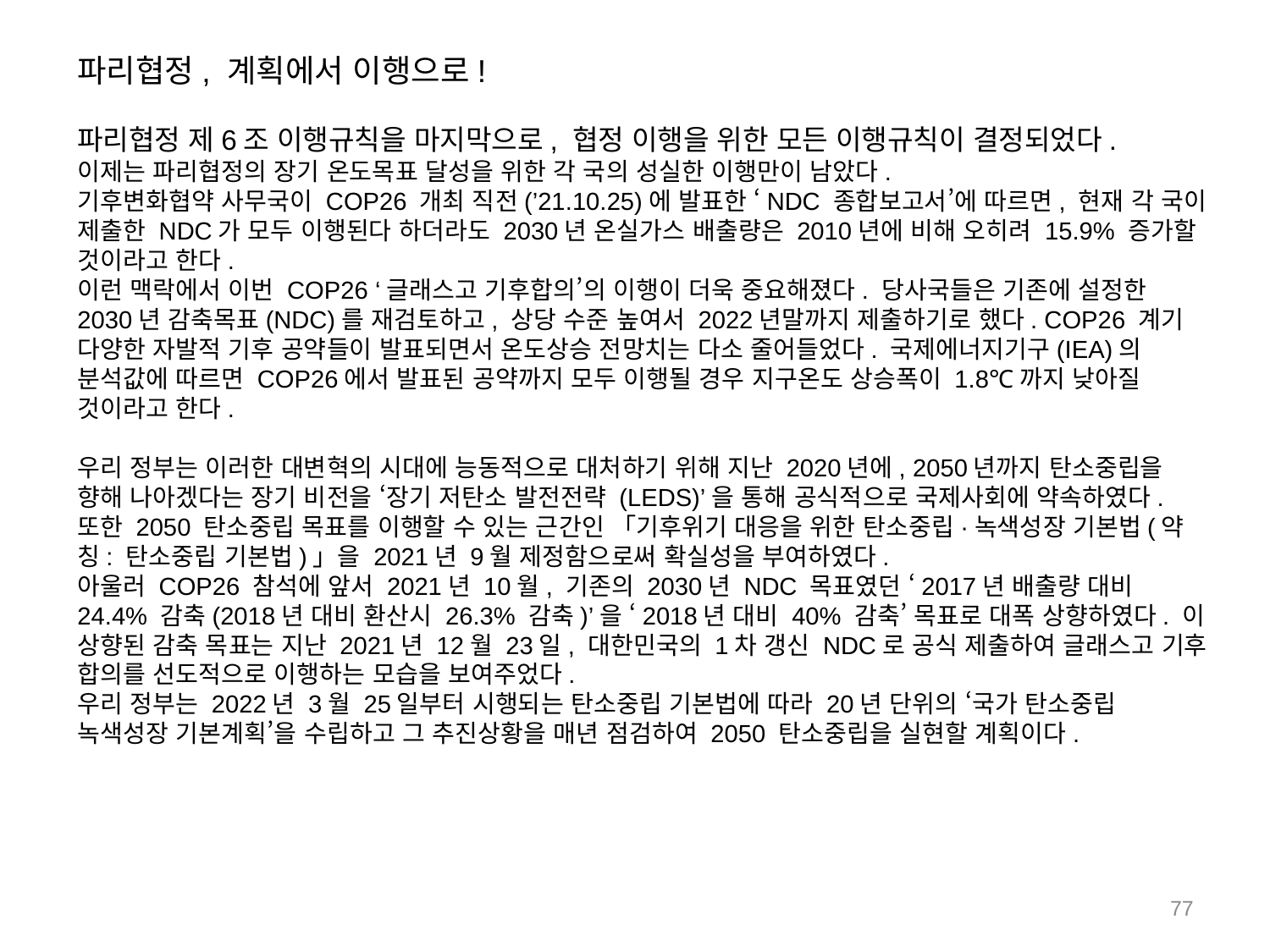

파리협정, 계획에서 이행으로!
파리협정 제6조 이행규칙을 마지막으로, 협정 이행을 위한 모든 이행규칙이 결정되었다.
이제는 파리협정의 장기 온도목표 달성을 위한 각 국의 성실한 이행만이 남았다.
기후변화협약 사무국이 COP26 개최 직전(’21.10.25)에 발표한 ‘NDC 종합보고서’에 따르면, 현재 각 국이 제출한 NDC가 모두 이행된다 하더라도 2030년 온실가스 배출량은 2010년에 비해 오히려 15.9% 증가할 것이라고 한다.
이런 맥락에서 이번 COP26 ‘글래스고 기후합의’의 이행이 더욱 중요해졌다. 당사국들은 기존에 설정한 2030년 감축목표(NDC)를 재검토하고, 상당 수준 높여서 2022년말까지 제출하기로 했다. COP26 계기 다양한 자발적 기후 공약들이 발표되면서 온도상승 전망치는 다소 줄어들었다. 국제에너지기구(IEA)의 분석값에 따르면 COP26에서 발표된 공약까지 모두 이행될 경우 지구온도 상승폭이 1.8℃까지 낮아질 것이라고 한다.

우리 정부는 이러한 대변혁의 시대에 능동적으로 대처하기 위해 지난 2020년에, 2050년까지 탄소중립을 향해 나아겠다는 장기 비전을 ‘장기 저탄소 발전전략 (LEDS)’을 통해 공식적으로 국제사회에 약속하였다. 또한 2050 탄소중립 목표를 이행할 수 있는 근간인 「기후위기 대응을 위한 탄소중립·녹색성장 기본법(약칭: 탄소중립 기본법)」을 2021년 9월 제정함으로써 확실성을 부여하였다.
아울러 COP26 참석에 앞서 2021년 10월, 기존의 2030년 NDC 목표였던 ‘2017년 배출량 대비 24.4% 감축(2018년 대비 환산시 26.3% 감축)’을 ‘2018년 대비 40% 감축’ 목표로 대폭 상향하였다. 이 상향된 감축 목표는 지난 2021년 12월 23일, 대한민국의 1차 갱신 NDC로 공식 제출하여 글래스고 기후 합의를 선도적으로 이행하는 모습을 보여주었다.
우리 정부는 2022년 3월 25일부터 시행되는 탄소중립 기본법에 따라 20년 단위의 ‘국가 탄소중립 녹색성장 기본계획’을 수립하고 그 추진상황을 매년 점검하여 2050 탄소중립을 실현할 계획이다.
77